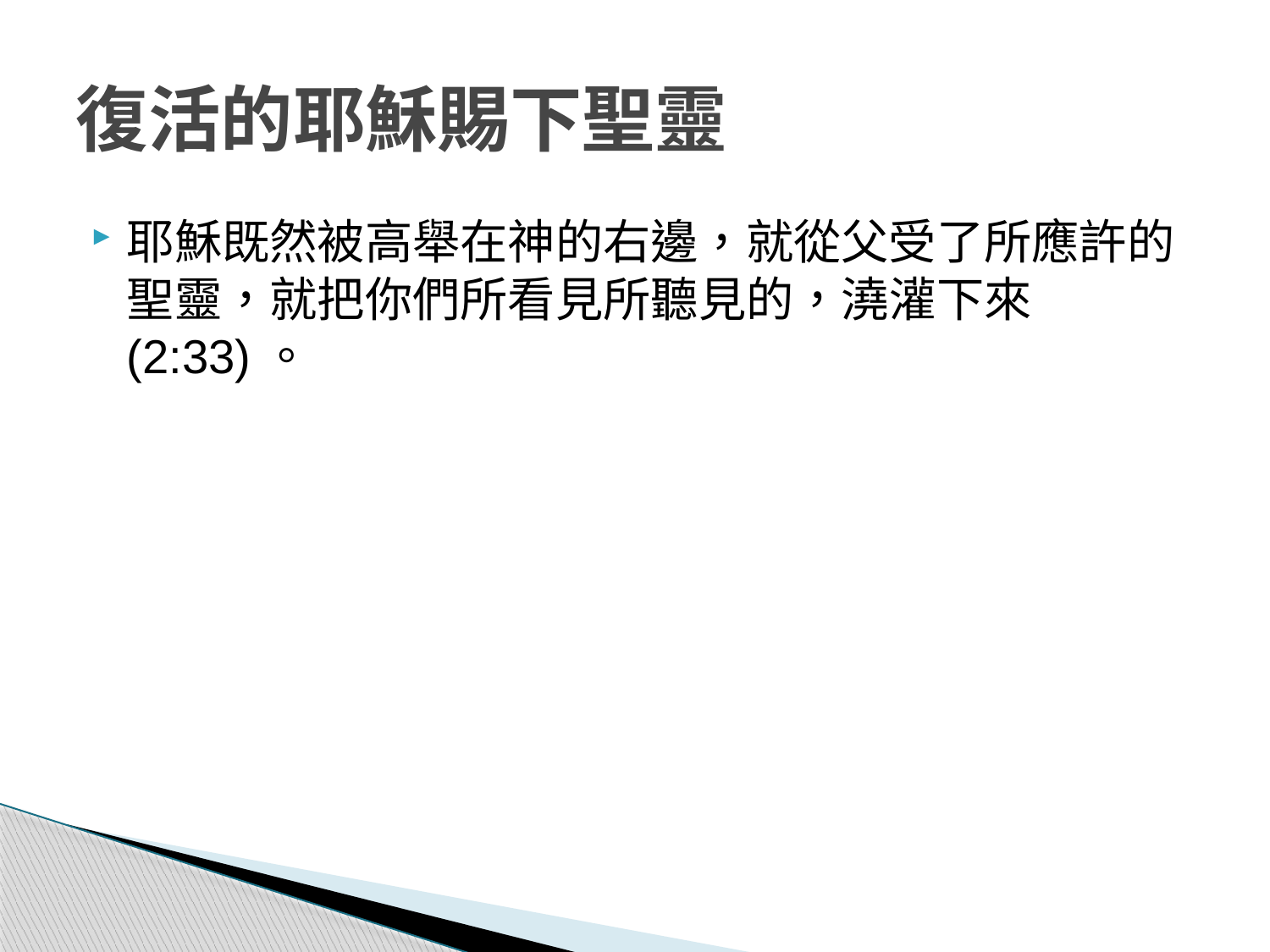

# 復活的耶穌賜下聖靈
耶穌既然被高舉在神的右邊，就從父受了所應許的聖靈，就把你們所看見所聽見的，澆灌下來 (2:33)。